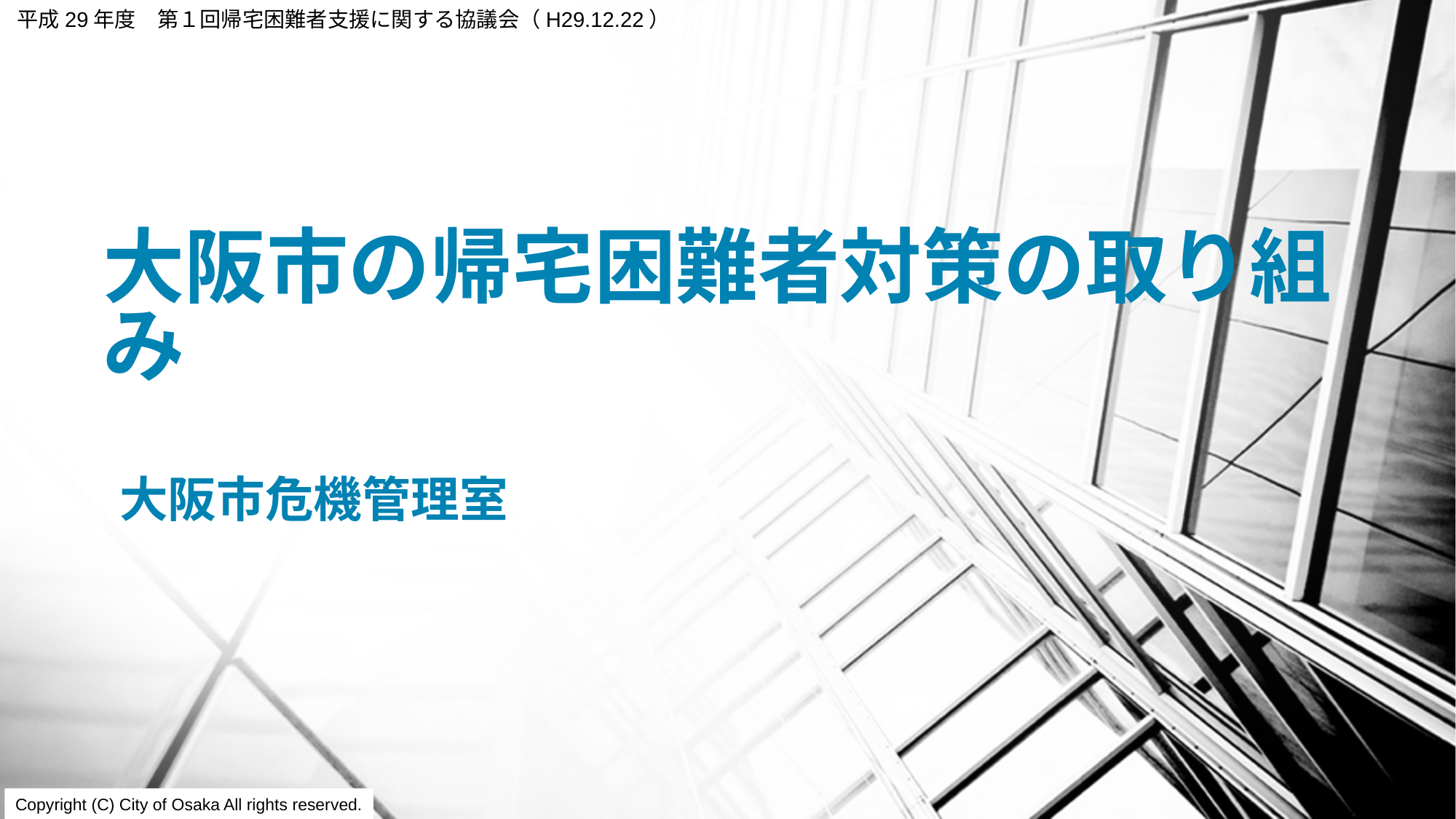

平成29年度　第１回帰宅困難者支援に関する協議会（H29.12.22）
# 大阪市の帰宅困難者対策の取り組み
大阪市危機管理室
Copyright (C) City of Osaka All rights reserved.